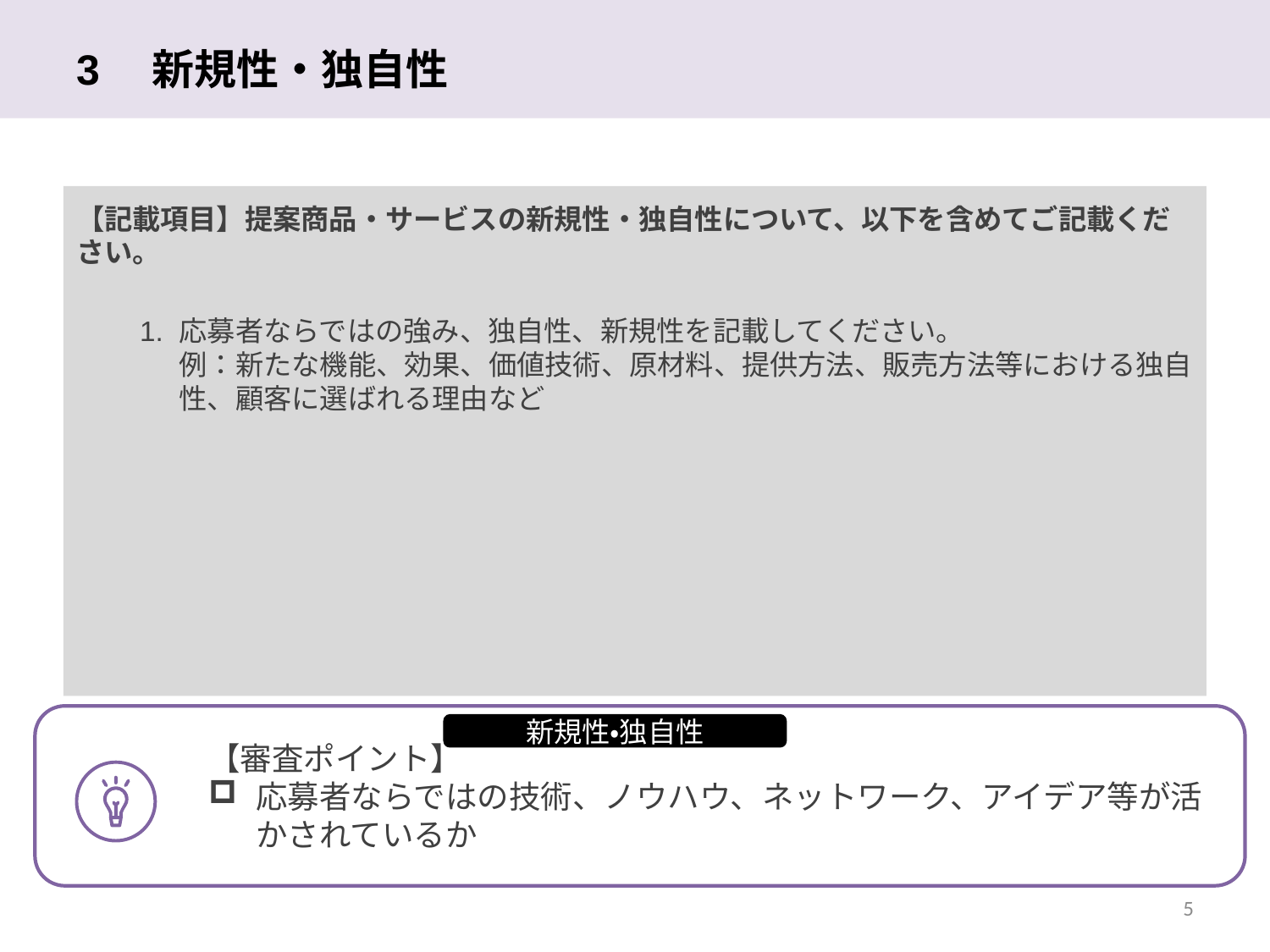

# 3　新規性・独自性
【記載項目】提案商品・サービスの新規性・独自性について、以下を含めてご記載ください。

応募者ならではの強み、独自性、新規性を記載してください。
例：新たな機能、効果、価値技術、原材料、提供方法、販売方法等における独自性、顧客に選ばれる理由など
【審査ポイント】
応募者ならではの技術、ノウハウ、ネットワーク、アイデア等が活かされているか
新規性・独自性

5